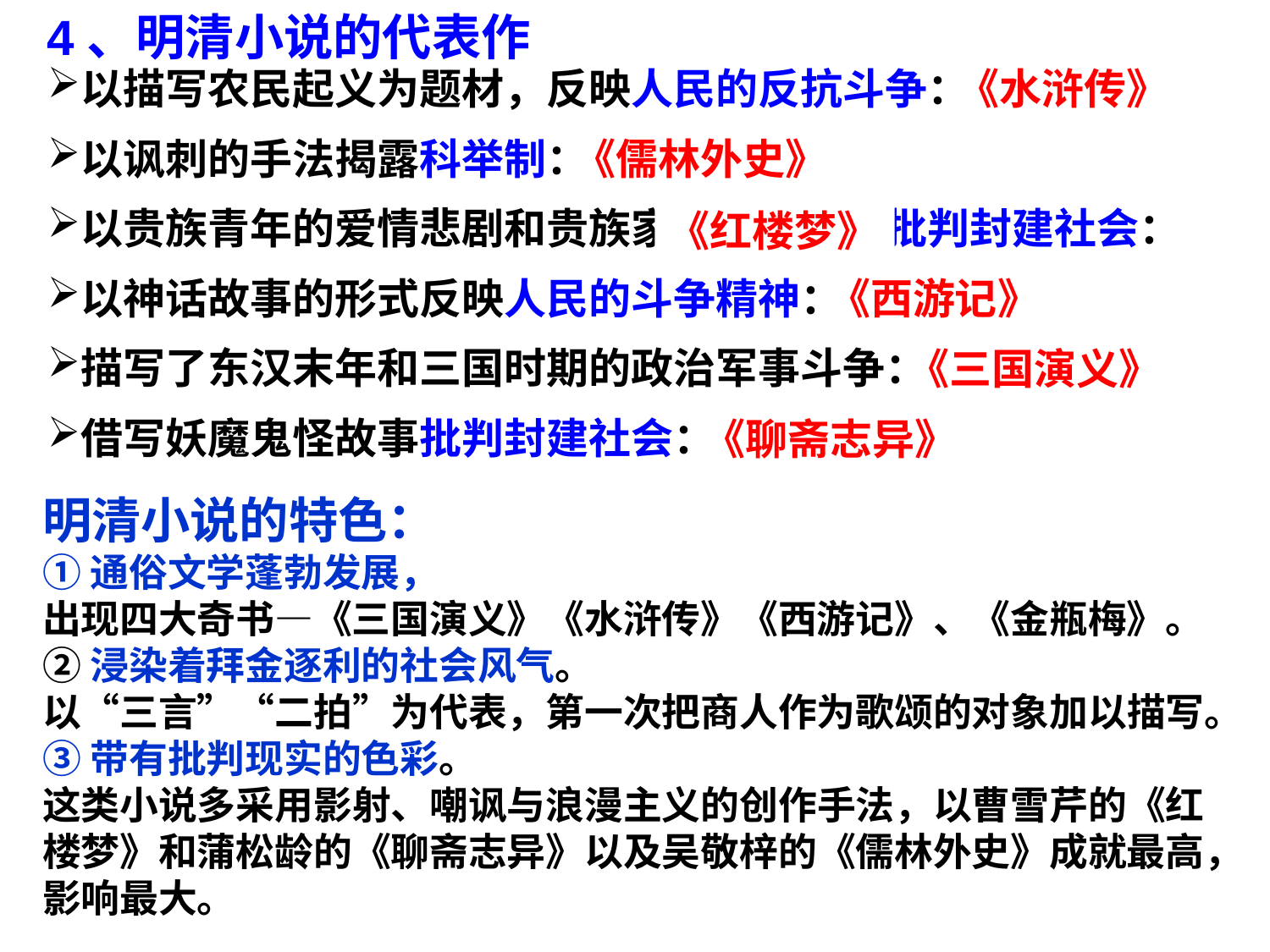

4、明清小说的代表作
以描写农民起义为题材，反映人民的反抗斗争：

以讽刺的手法揭露科举制：

以贵族青年的爱情悲剧和贵族家庭的盛衰，批判封建社会：

以神话故事的形式反映人民的斗争精神：

描写了东汉末年和三国时期的政治军事斗争：

借写妖魔鬼怪故事批判封建社会：
《水浒传》
《儒林外史》
《红楼梦》
《西游记》
《三国演义》
《聊斋志异》
明清小说的特色：
①通俗文学蓬勃发展，
出现四大奇书—《三国演义》《水浒传》《西游记》、《金瓶梅》。
②浸染着拜金逐利的社会风气。
以“三言”“二拍”为代表，第一次把商人作为歌颂的对象加以描写。
③带有批判现实的色彩。
这类小说多采用影射、嘲讽与浪漫主义的创作手法，以曹雪芹的《红楼梦》和蒲松龄的《聊斋志异》以及吴敬梓的《儒林外史》成就最高，影响最大。